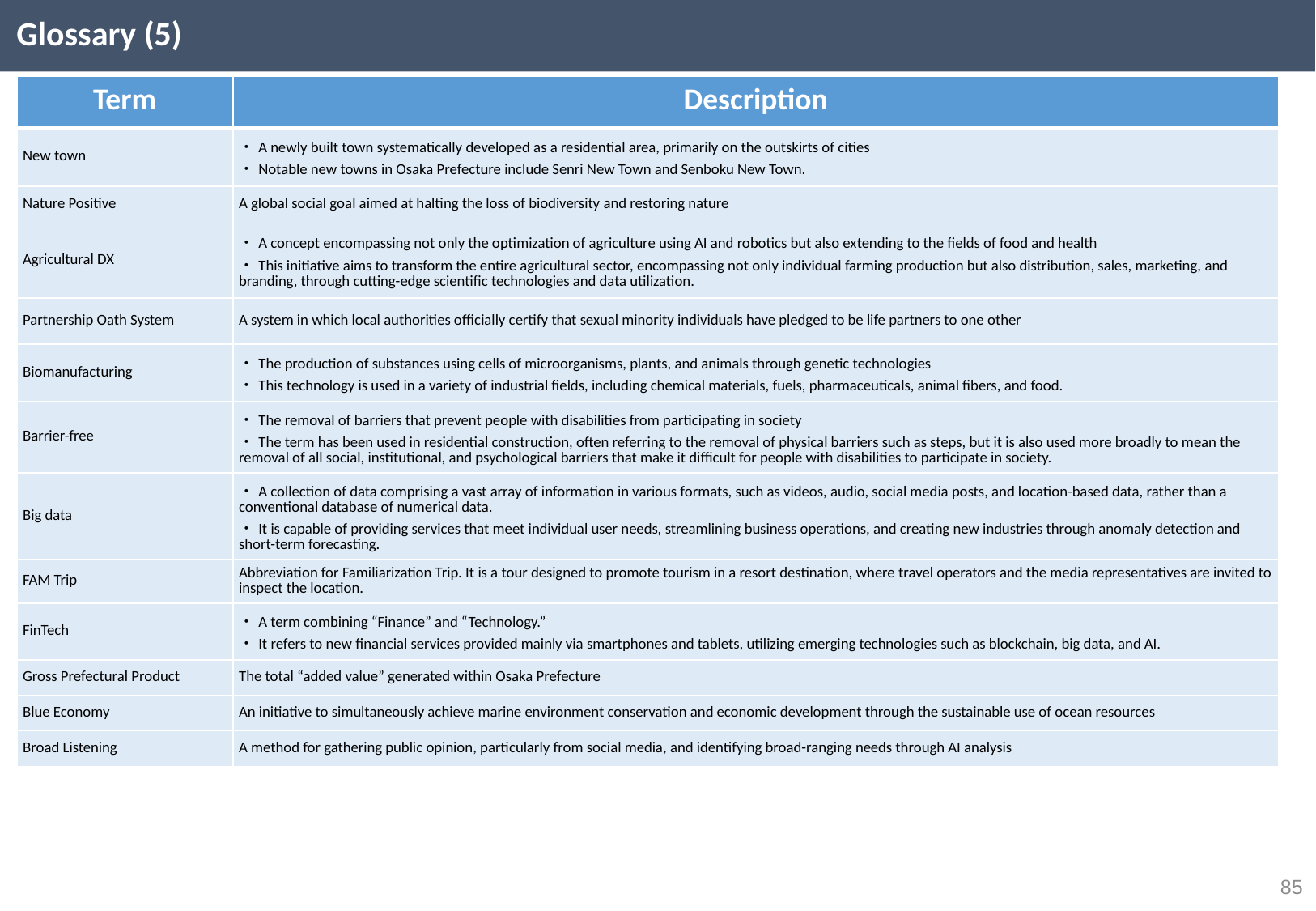

Glossary (5)
| Term | Description |
| --- | --- |
| New town | ・A newly built town systematically developed as a residential area, primarily on the outskirts of cities ・Notable new towns in Osaka Prefecture include Senri New Town and Senboku New Town. |
| Nature Positive | A global social goal aimed at halting the loss of biodiversity and restoring nature |
| Agricultural DX | ・A concept encompassing not only the optimization of agriculture using AI and robotics but also extending to the fields of food and health ・This initiative aims to transform the entire agricultural sector, encompassing not only individual farming production but also distribution, sales, marketing, and branding, through cutting-edge scientific technologies and data utilization. |
| Partnership Oath System | A system in which local authorities officially certify that sexual minority individuals have pledged to be life partners to one other |
| Biomanufacturing | ・The production of substances using cells of microorganisms, plants, and animals through genetic technologies ・This technology is used in a variety of industrial fields, including chemical materials, fuels, pharmaceuticals, animal fibers, and food. |
| Barrier-free | ・The removal of barriers that prevent people with disabilities from participating in society ・The term has been used in residential construction, often referring to the removal of physical barriers such as steps, but it is also used more broadly to mean the removal of all social, institutional, and psychological barriers that make it difficult for people with disabilities to participate in society. |
| Big data | ・A collection of data comprising a vast array of information in various formats, such as videos, audio, social media posts, and location-based data, rather than a conventional database of numerical data. ・It is capable of providing services that meet individual user needs, streamlining business operations, and creating new industries through anomaly detection and short-term forecasting. |
| FAM Trip | Abbreviation for Familiarization Trip. It is a tour designed to promote tourism in a resort destination, where travel operators and the media representatives are invited to inspect the location. |
| FinTech | ・A term combining “Finance” and “Technology.” ・It refers to new financial services provided mainly via smartphones and tablets, utilizing emerging technologies such as blockchain, big data, and AI. |
| Gross Prefectural Product | The total “added value” generated within Osaka Prefecture |
| Blue Economy | An initiative to simultaneously achieve marine environment conservation and economic development through the sustainable use of ocean resources |
| Broad Listening | A method for gathering public opinion, particularly from social media, and identifying broad-ranging needs through AI analysis |
85